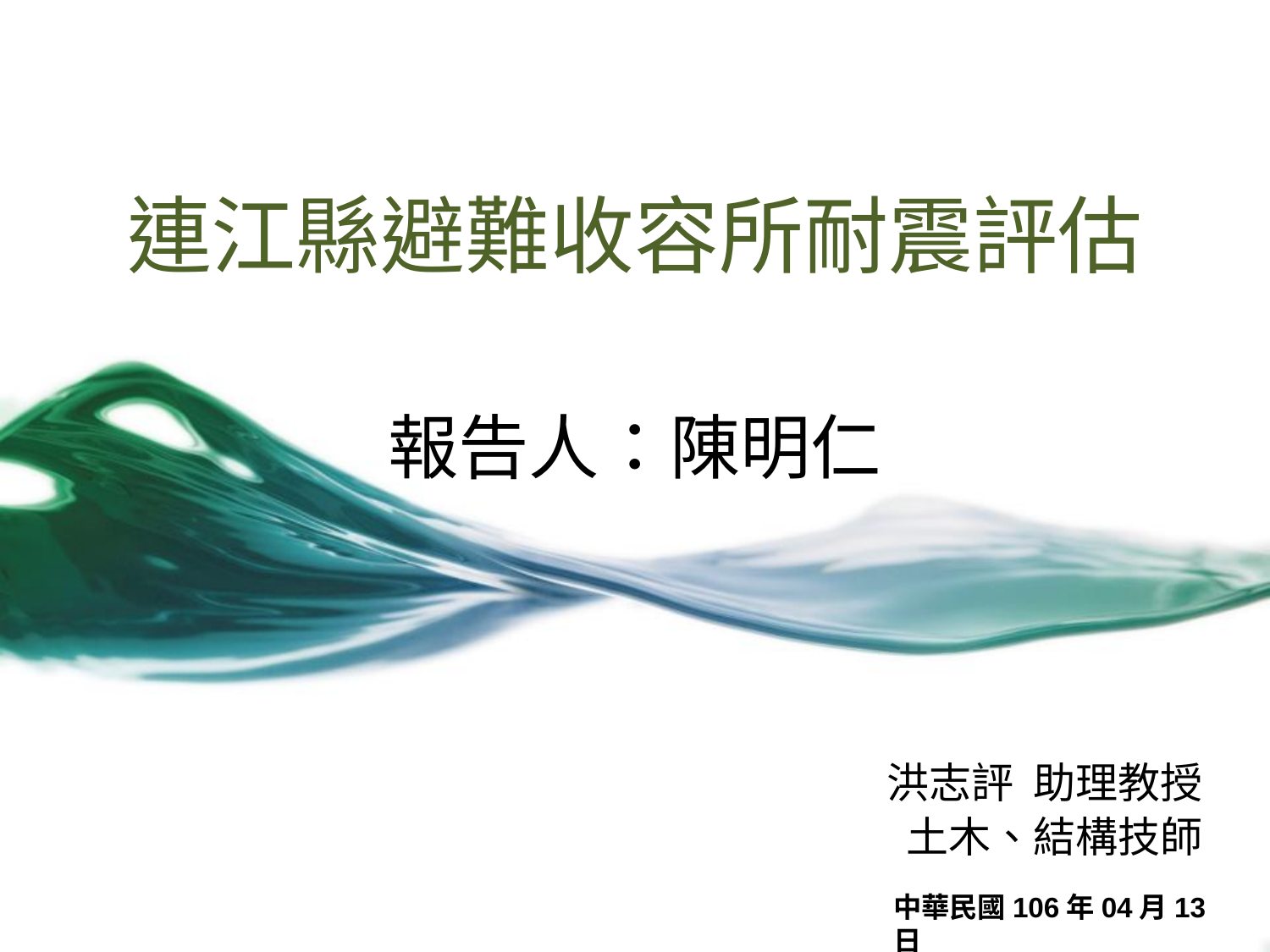

# 連江縣避難收容所耐震評估
報告人：陳明仁
洪志評  助理教授
土木、結構技師
中華民國106年04月13日